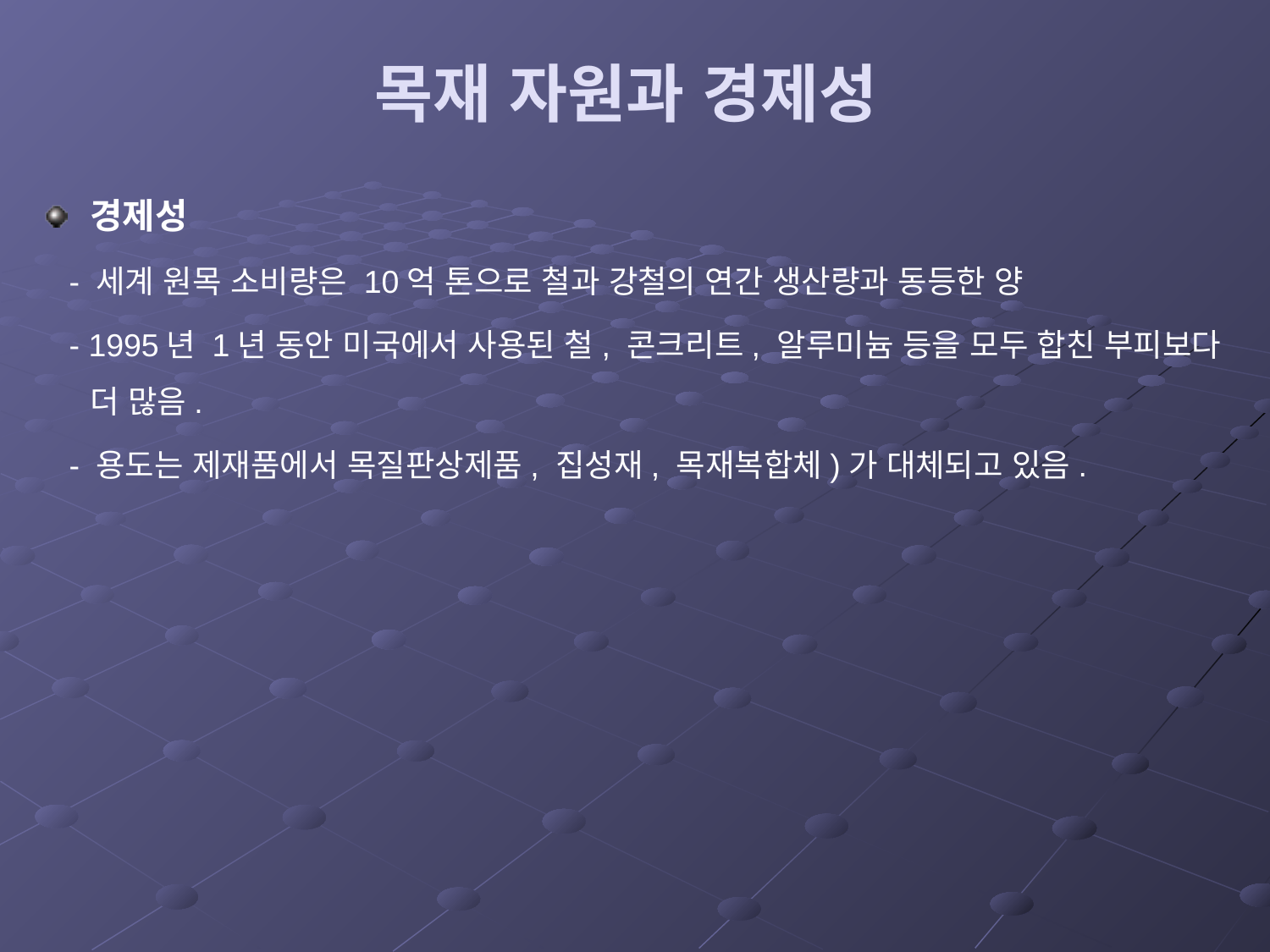

# 목재 자원과 경제성
경제성
   - 세계 원목 소비량은 10억 톤으로 철과 강철의 연간 생산량과 동등한 양
   - 1995년 1년 동안 미국에서 사용된 철, 콘크리트, 알루미늄 등을 모두 합친 부피보다 더 많음.
   - 용도는 제재품에서 목질판상제품, 집성재, 목재복합체)가 대체되고 있음.